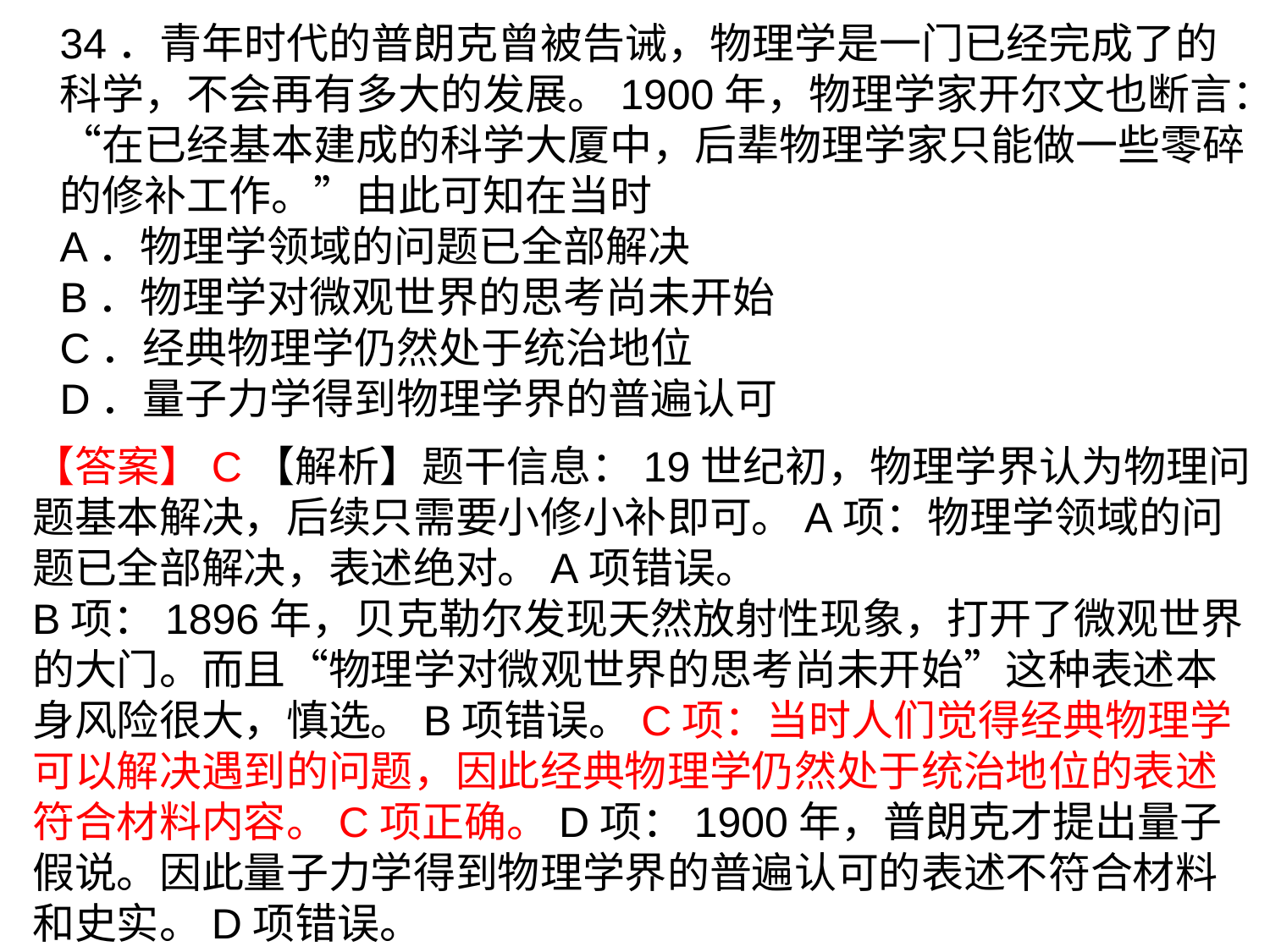

34．青年时代的普朗克曾被告诫，物理学是一门已经完成了的科学，不会再有多大的发展。1900年，物理学家开尔文也断言：“在已经基本建成的科学大厦中，后辈物理学家只能做一些零碎的修补工作。”由此可知在当时
A．物理学领域的问题已全部解决
B．物理学对微观世界的思考尚未开始
C．经典物理学仍然处于统治地位
D．量子力学得到物理学界的普遍认可
【答案】C【解析】题干信息：19世纪初，物理学界认为物理问题基本解决，后续只需要小修小补即可。A项：物理学领域的问题已全部解决，表述绝对。A项错误。
B项：1896年，贝克勒尔发现天然放射性现象，打开了微观世界的大门。而且“物理学对微观世界的思考尚未开始”这种表述本身风险很大，慎选。B项错误。C项：当时人们觉得经典物理学可以解决遇到的问题，因此经典物理学仍然处于统治地位的表述符合材料内容。C项正确。D项：1900年，普朗克才提出量子假说。因此量子力学得到物理学界的普遍认可的表述不符合材料和史实。D项错误。